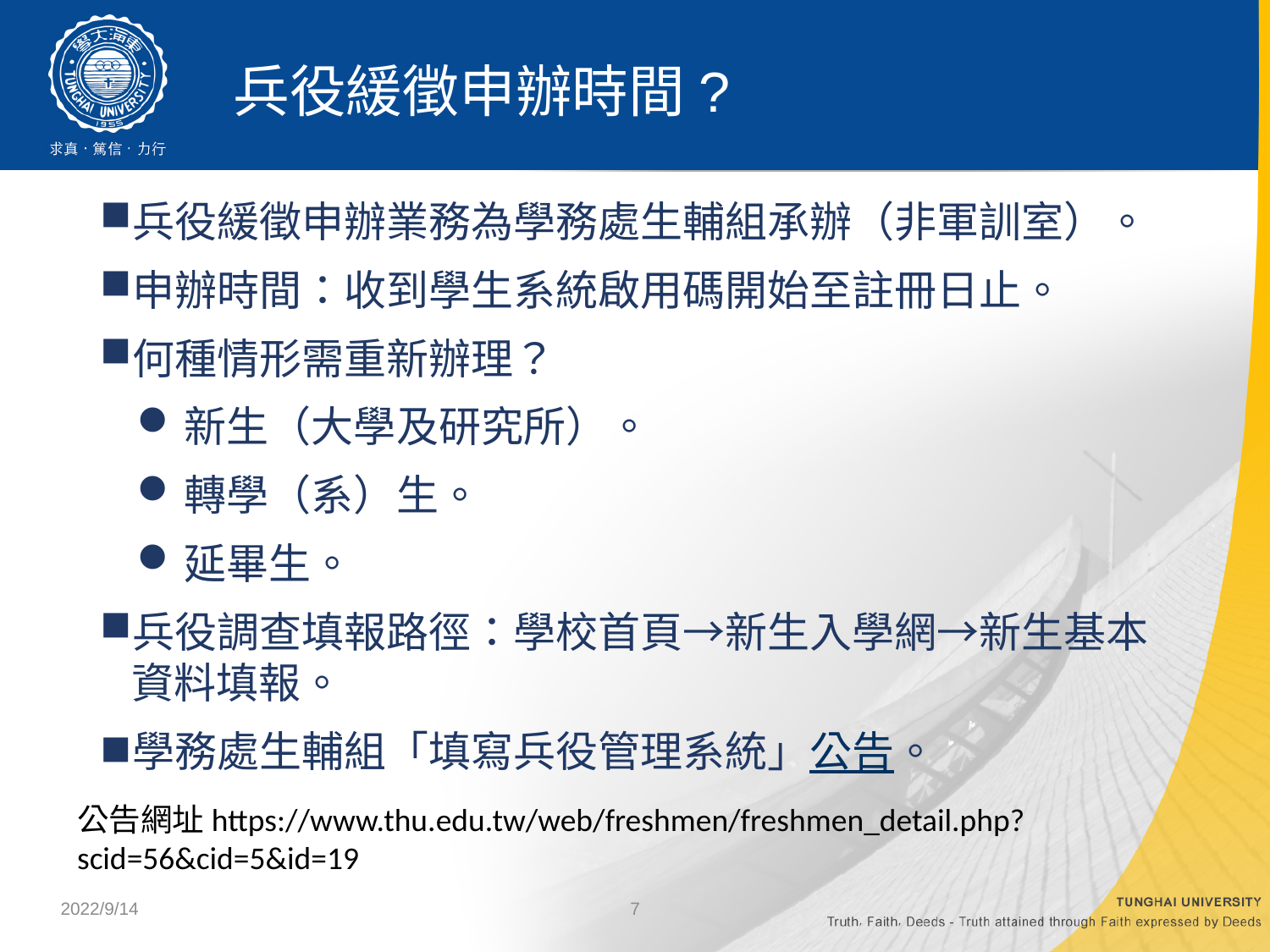

# 兵役緩徵申辦時間?
兵役緩徵申辦業務為學務處生輔組承辦（非軍訓室）。
申辦時間：收到學生系統啟用碼開始至註冊日止。
何種情形需重新辦理？
新生（大學及研究所）。
轉學（系）生。
延畢生。
兵役調查填報路徑：學校首頁→新生入學網→新生基本資料填報。
學務處生輔組「填寫兵役管理系統」公告。

公告網址https://www.thu.edu.tw/web/freshmen/freshmen_detail.php?scid=56&cid=5&id=19
2022/9/14
7